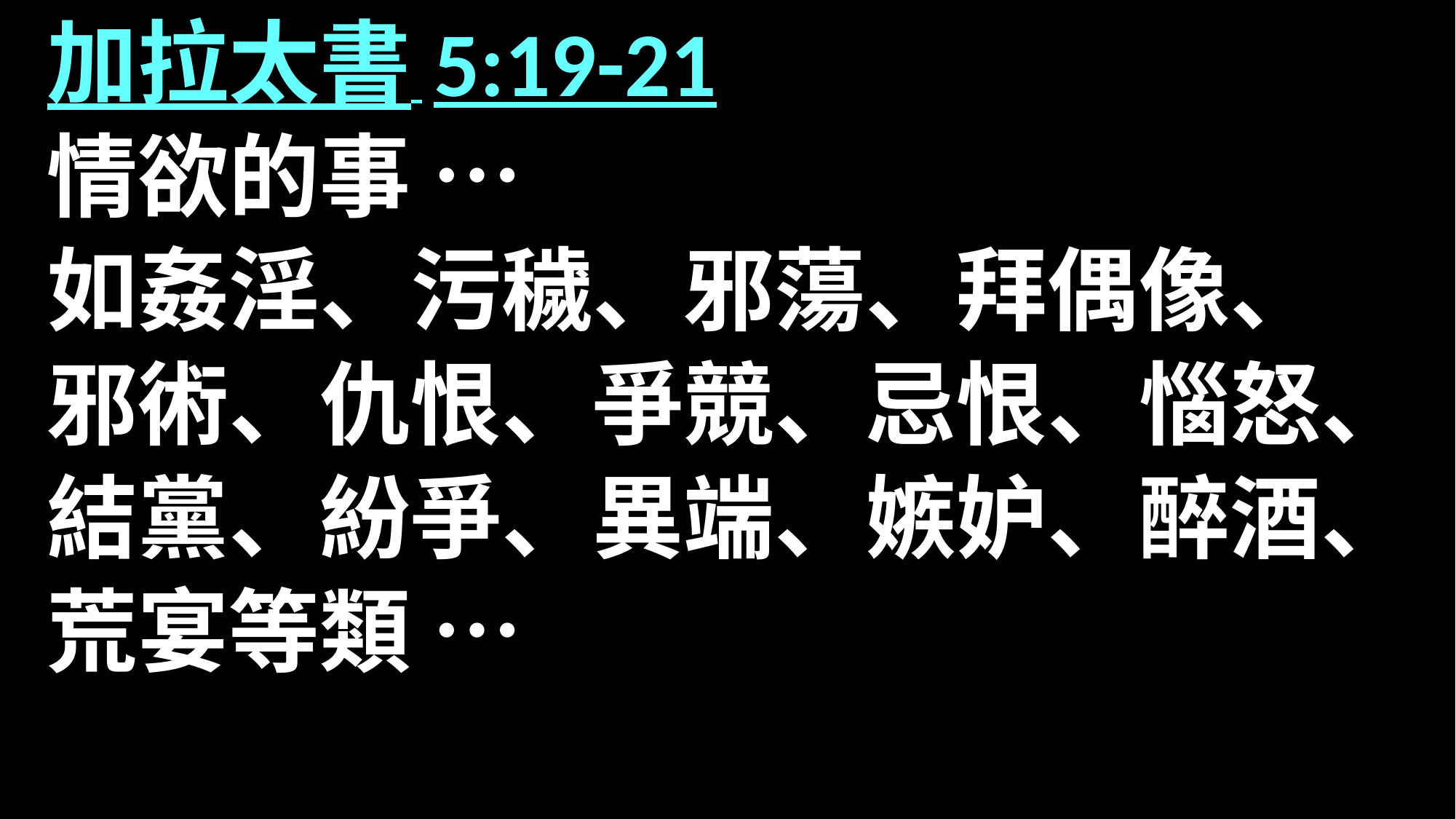

加拉太書 5:19-21
情欲的事 …
如姦淫、污穢、邪蕩、拜偶像、
邪術、仇恨、爭競、忌恨、惱怒、
結黨、紛爭、異端、嫉妒、醉酒、
荒宴等類 …